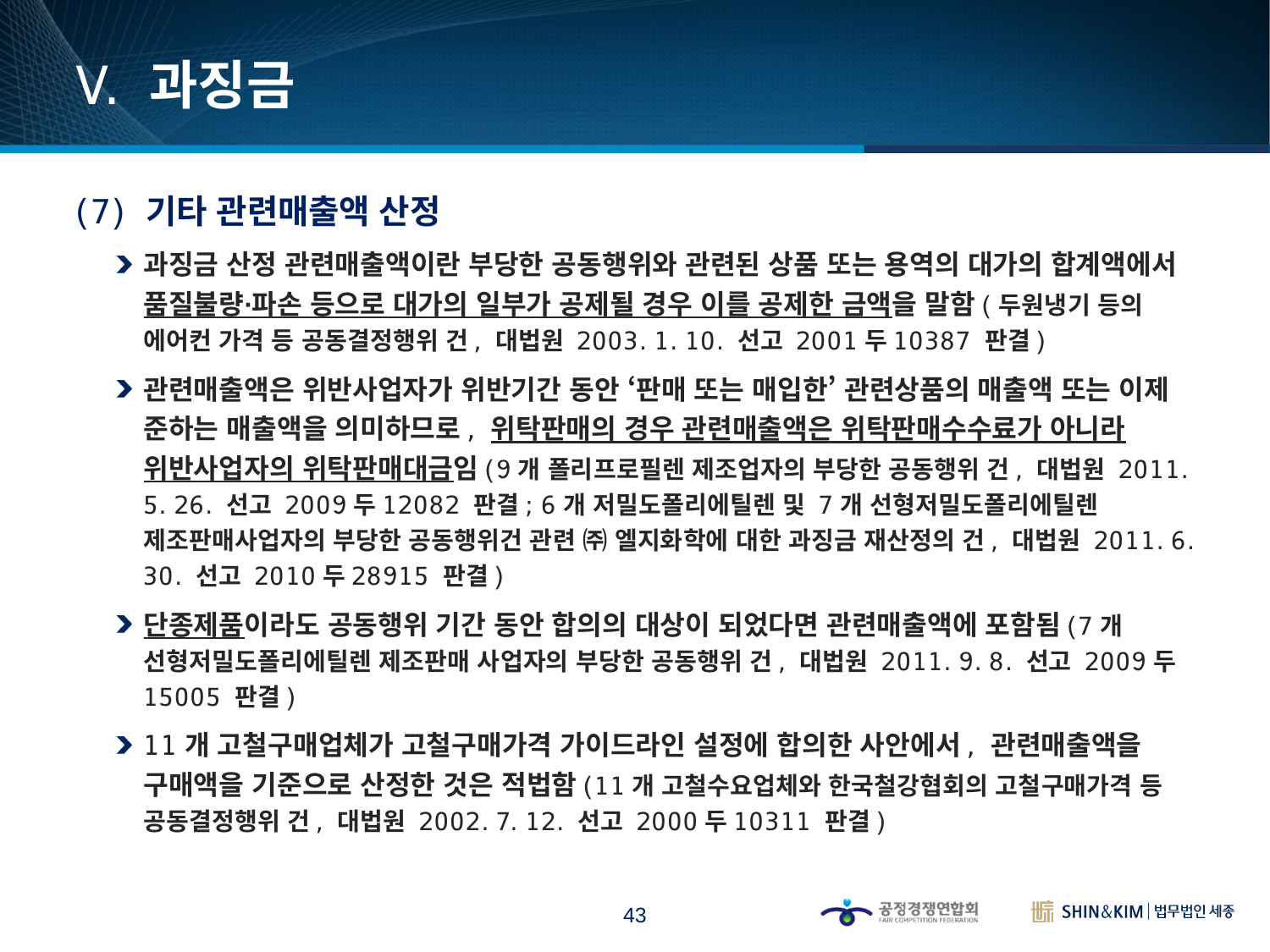

# V. 과징금
(7) 기타 관련매출액 산정
과징금 산정 관련매출액이란 부당한 공동행위와 관련된 상품 또는 용역의 대가의 합계액에서 품질불량∙파손 등으로 대가의 일부가 공제될 경우 이를 공제한 금액을 말함(두원냉기 등의 에어컨 가격 등 공동결정행위 건, 대법원 2003. 1. 10. 선고 2001두10387 판결)
관련매출액은 위반사업자가 위반기간 동안 ‘판매 또는 매입한’ 관련상품의 매출액 또는 이제 준하는 매출액을 의미하므로, 위탁판매의 경우 관련매출액은 위탁판매수수료가 아니라 위반사업자의 위탁판매대금임(9개 폴리프로필렌 제조업자의 부당한 공동행위 건, 대법원 2011. 5. 26. 선고 2009두12082 판결; 6개 저밀도폴리에틸렌 및 7개 선형저밀도폴리에틸렌 제조판매사업자의 부당한 공동행위건 관련 ㈜ 엘지화학에 대한 과징금 재산정의 건, 대법원 2011. 6. 30. 선고 2010두28915 판결)
단종제품이라도 공동행위 기간 동안 합의의 대상이 되었다면 관련매출액에 포함됨(7개 선형저밀도폴리에틸렌 제조판매 사업자의 부당한 공동행위 건, 대법원 2011. 9. 8. 선고 2009두15005 판결)
11개 고철구매업체가 고철구매가격 가이드라인 설정에 합의한 사안에서, 관련매출액을 구매액을 기준으로 산정한 것은 적법함(11개 고철수요업체와 한국철강협회의 고철구매가격 등 공동결정행위 건, 대법원 2002. 7. 12. 선고 2000두10311 판결)
43